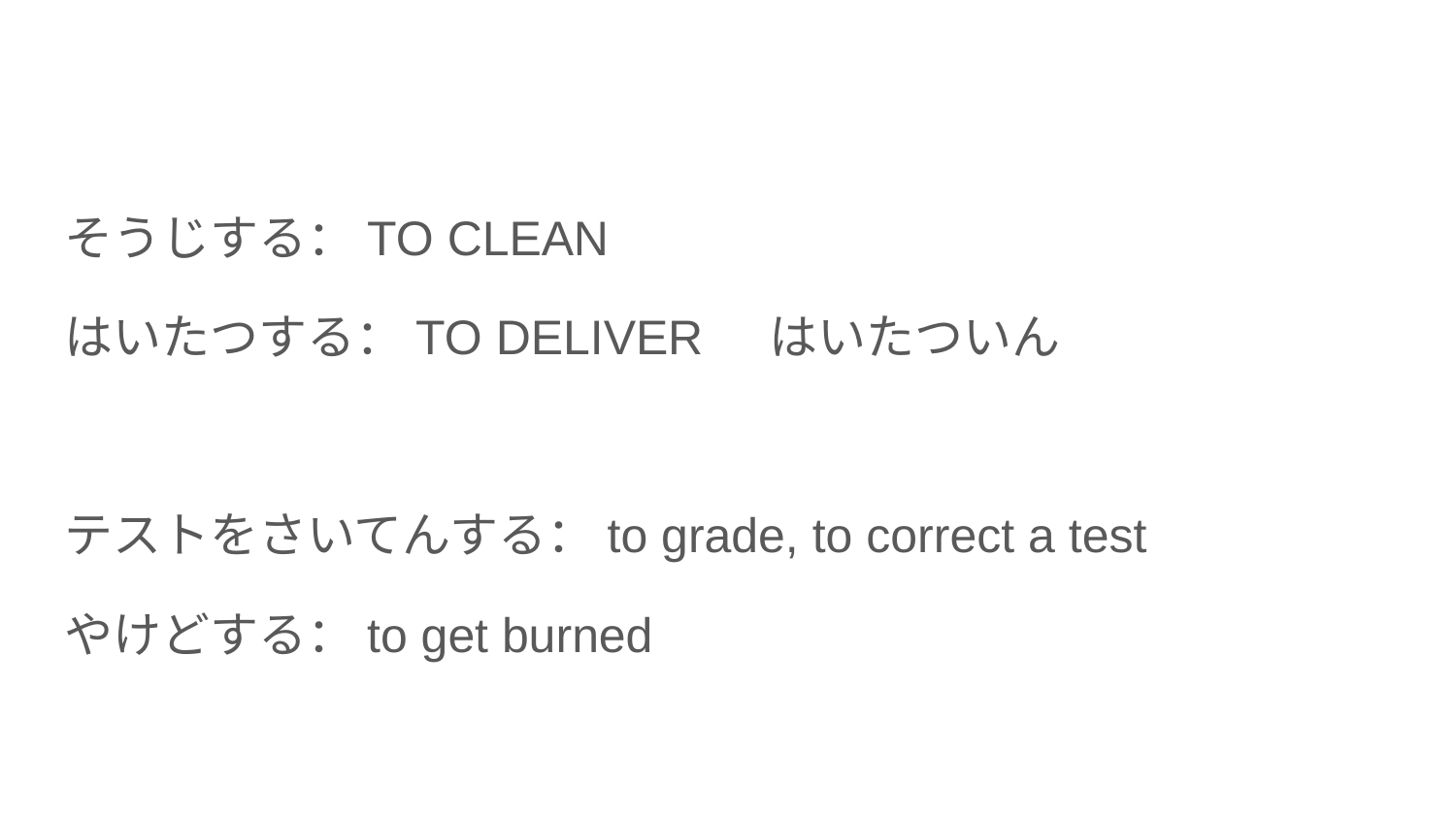

#
そうじする：TO CLEAN
はいたつする：TO DELIVER    はいたついん

テストをさいてんする：to grade, to correct a test
やけどする：to get burned